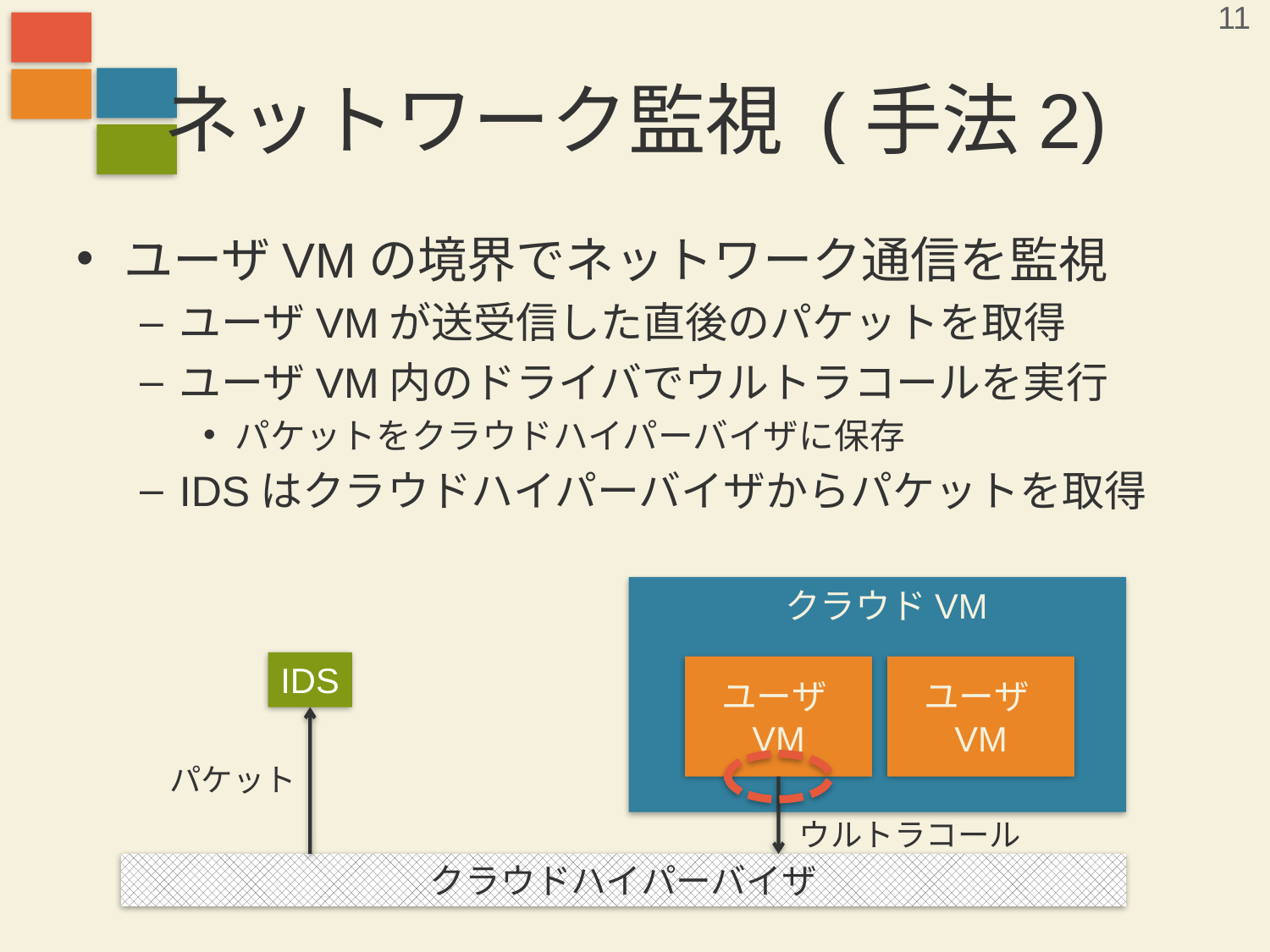

11
# ネットワーク監視 (手法2)
ユーザVMの境界でネットワーク通信を監視
ユーザVMが送受信した直後のパケットを取得
ユーザVM内のドライバでウルトラコールを実行
パケットをクラウドハイパーバイザに保存
IDSはクラウドハイパーバイザからパケットを取得

クラウドVM
IDS
ユーザVM
ユーザVM
パケット

ウルトラコール
クラウドハイパーバイザ